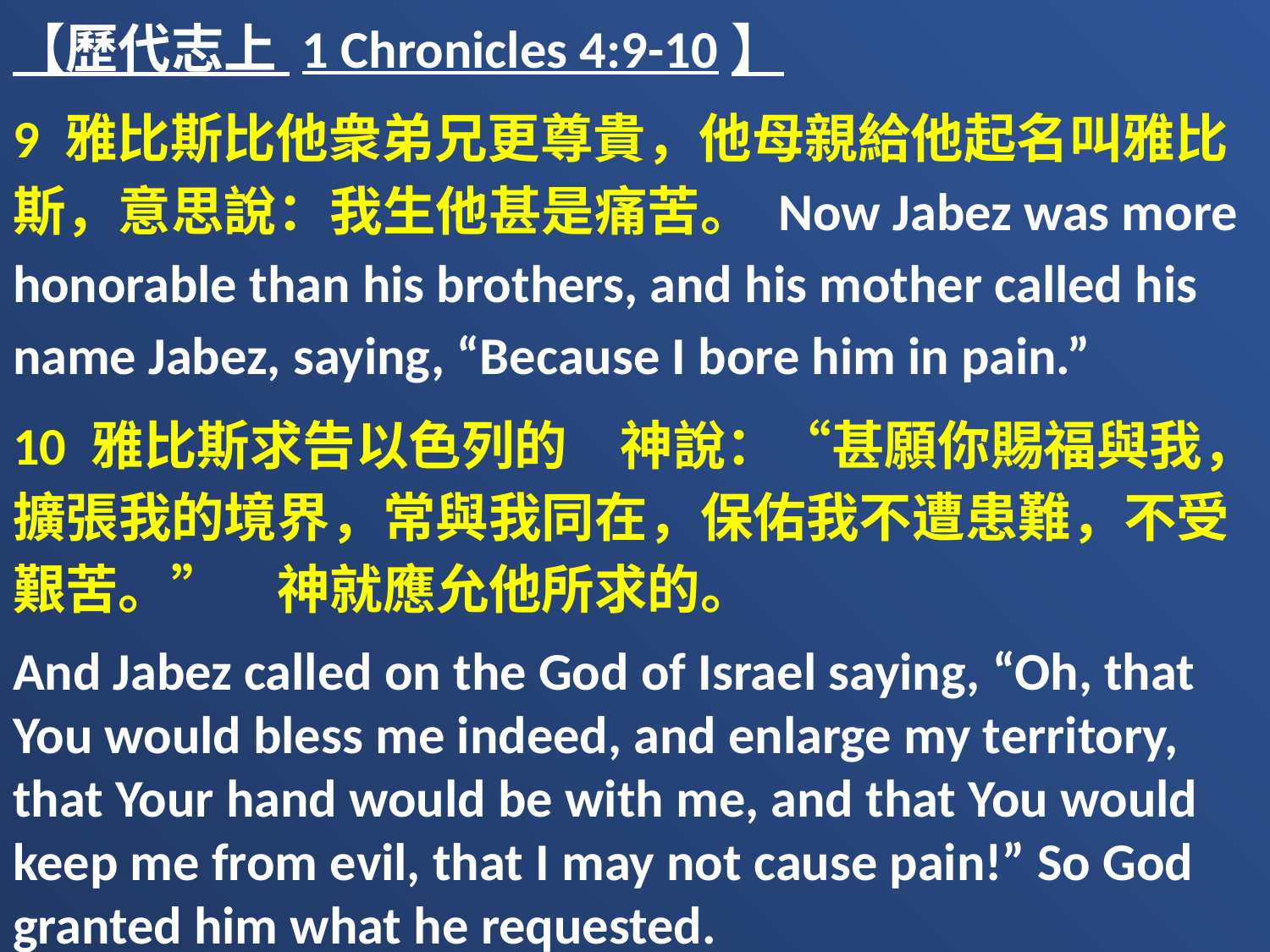

【歷代志上 1 Chronicles 4:9-10】
9 雅比斯比他衆弟兄更尊貴，他母親給他起名叫雅比斯，意思說：我生他甚是痛苦。 Now Jabez was more honorable than his brothers, and his mother called his name Jabez, saying, “Because I bore him in pain.”
10 雅比斯求告以色列的　神說：“甚願你賜福與我，擴張我的境界，常與我同在，保佑我不遭患難，不受艱苦。”　神就應允他所求的。
And Jabez called on the God of Israel saying, “Oh, that You would bless me indeed, and enlarge my territory, that Your hand would be with me, and that You would keep me from evil, that I may not cause pain!” So God granted him what he requested.